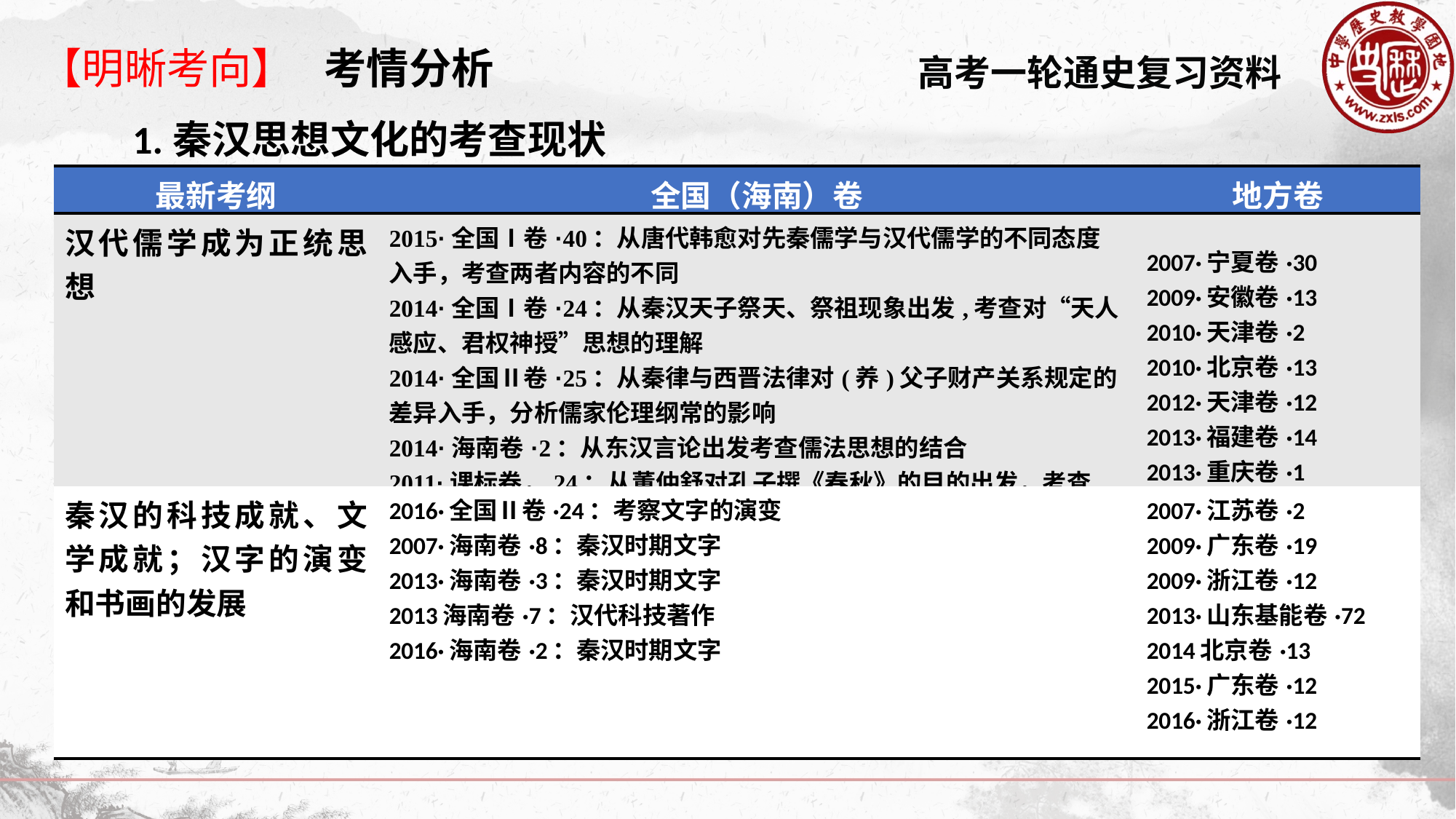

【明晰考向】
考情分析
1.秦汉思想文化的考查现状
| 最新考纲 | 全国（海南）卷 | 地方卷 |
| --- | --- | --- |
| 汉代儒学成为正统思想 | 2015·全国Ⅰ卷·40：从唐代韩愈对先秦儒学与汉代儒学的不同态度入手，考查两者内容的不同 2014·全国Ⅰ卷·24：从秦汉天子祭天、祭祖现象出发,考查对“天人感应、君权神授”思想的理解 2014·全国Ⅱ卷·25：从秦律与西晋法律对(养)父子财产关系规定的差异入手，分析儒家伦理纲常的影响 2014·海南卷·2：从东汉言论出发考查儒法思想的结合 2011·课标卷，24：从董仲舒对孔子撰《春秋》的目的出发，考查“大一统”思想的渊源 | 2007·宁夏卷·30 2009·安徽卷·13 2010·天津卷·2 2010·北京卷·13 2012·天津卷·12 2013·福建卷·14 2013·重庆卷·1 2014·江苏卷·1 |
| 秦汉的科技成就、文学成就；汉字的演变和书画的发展 | 2016·全国Ⅱ卷·24：考察文字的演变 2007·海南卷·8：秦汉时期文字 2013·海南卷·3：秦汉时期文字 2013海南卷·7：汉代科技著作 2016·海南卷·2：秦汉时期文字 | 2007·江苏卷·2 2009·广东卷·19 2009·浙江卷·12 2013·山东基能卷·72 2014北京卷·13 2015·广东卷·12 2016·浙江卷·12 |